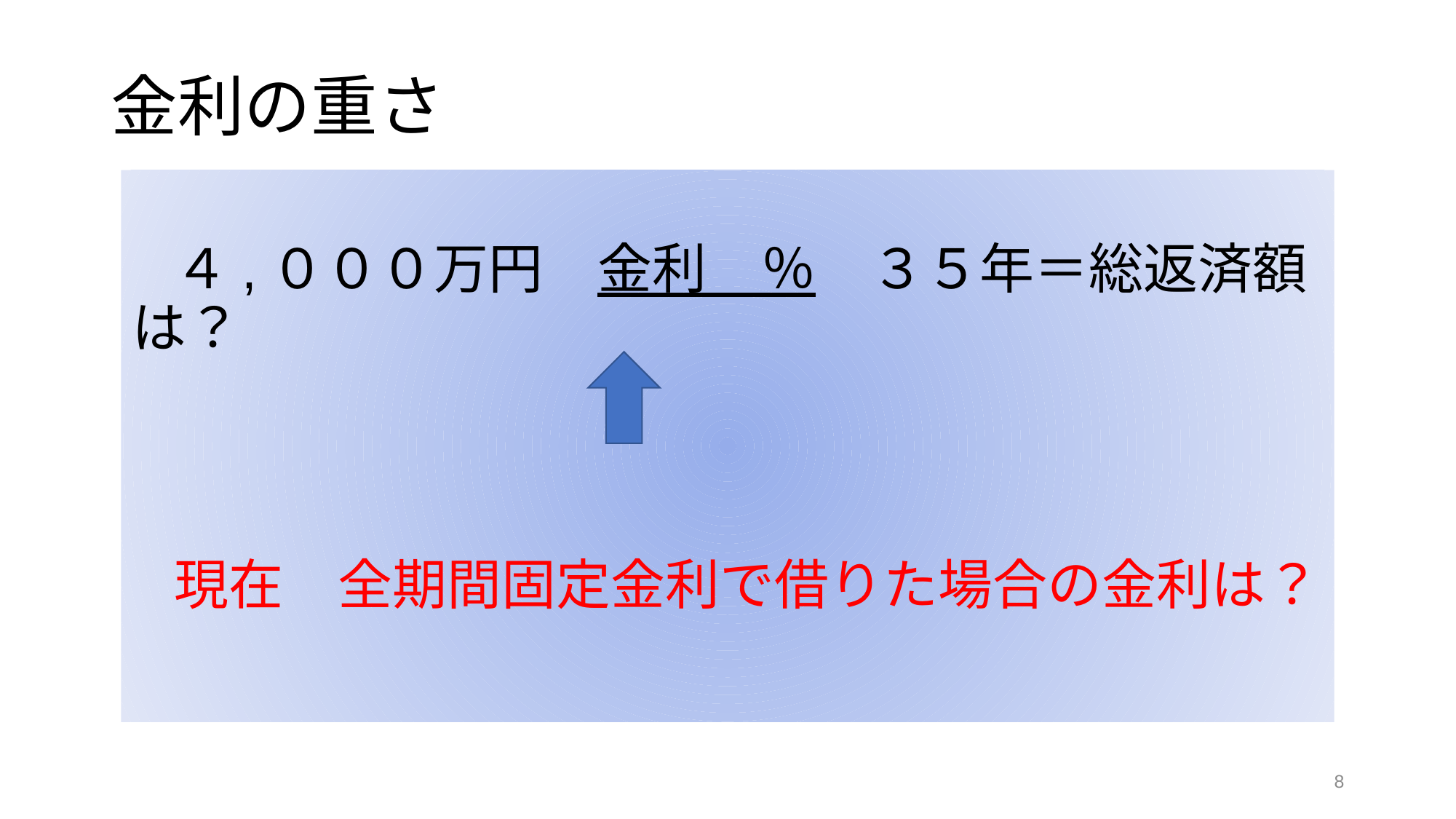

# 金利の重さ

　４,０００万円　金利　％　３５年＝総返済額は？

　現在　全期間固定金利で借りた場合の金利は？

8